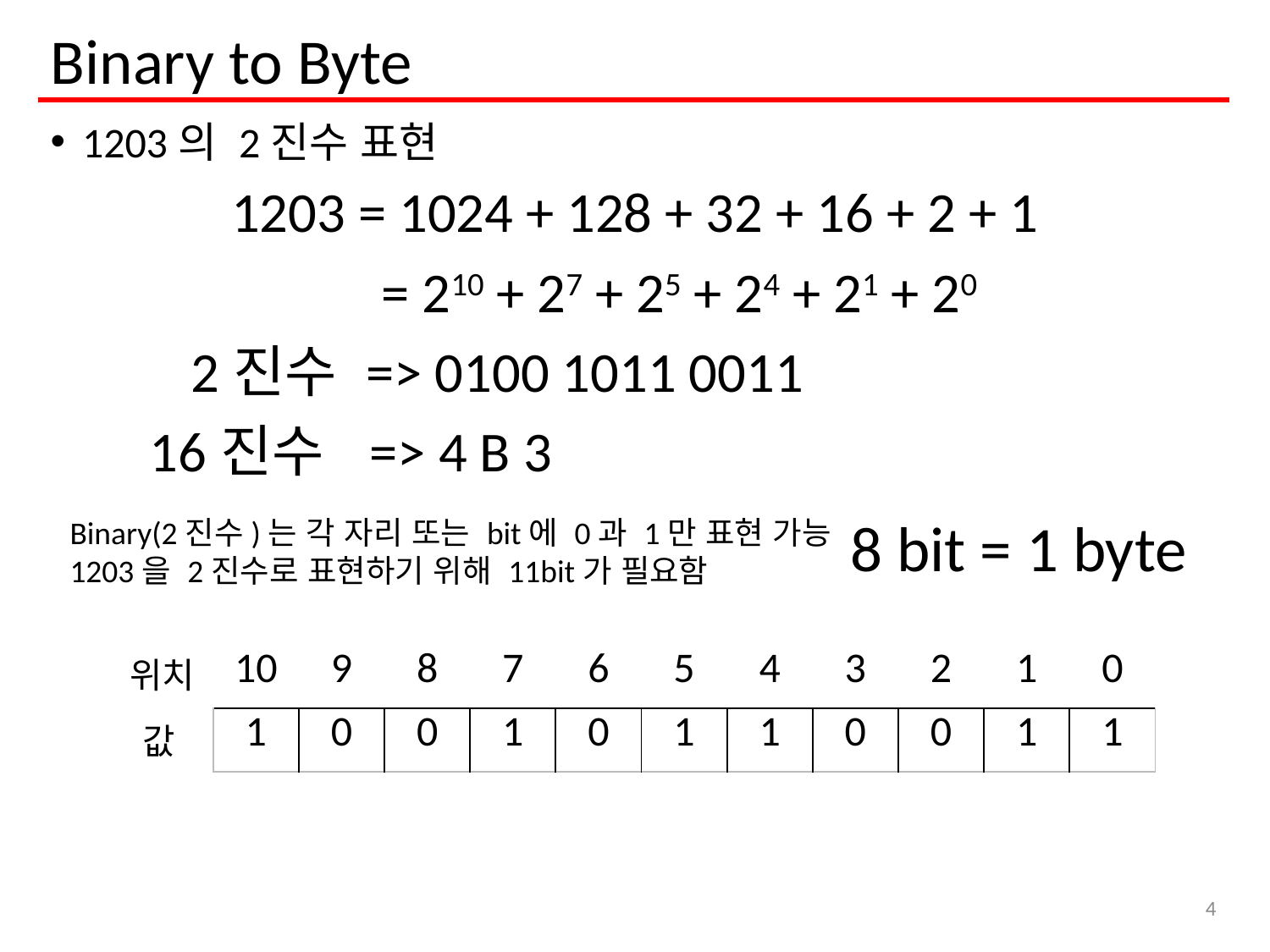

# Binary to Byte
1203의 2진수 표현
1203 = 1024 + 128 + 32 + 16 + 2 + 1
          = 210 + 27 + 25 + 24 + 21 + 20
2진수 => 0100 1011 0011
 16진수  => 4 B 3
8 bit = 1 byte
Binary(2진수)는 각 자리 또는 bit에 0과 1만 표현 가능
1203을 2진수로 표현하기 위해 11bit가 필요함
| 10 | 9 | 8 | 7 | 6 | 5 | 4 | 3 | 2 | 1 | 0 |
| --- | --- | --- | --- | --- | --- | --- | --- | --- | --- | --- |
| 1 | 0 | 0 | 1 | 0 | 1 | 1 | 0 | 0 | 1 | 1 |
위치
값
4